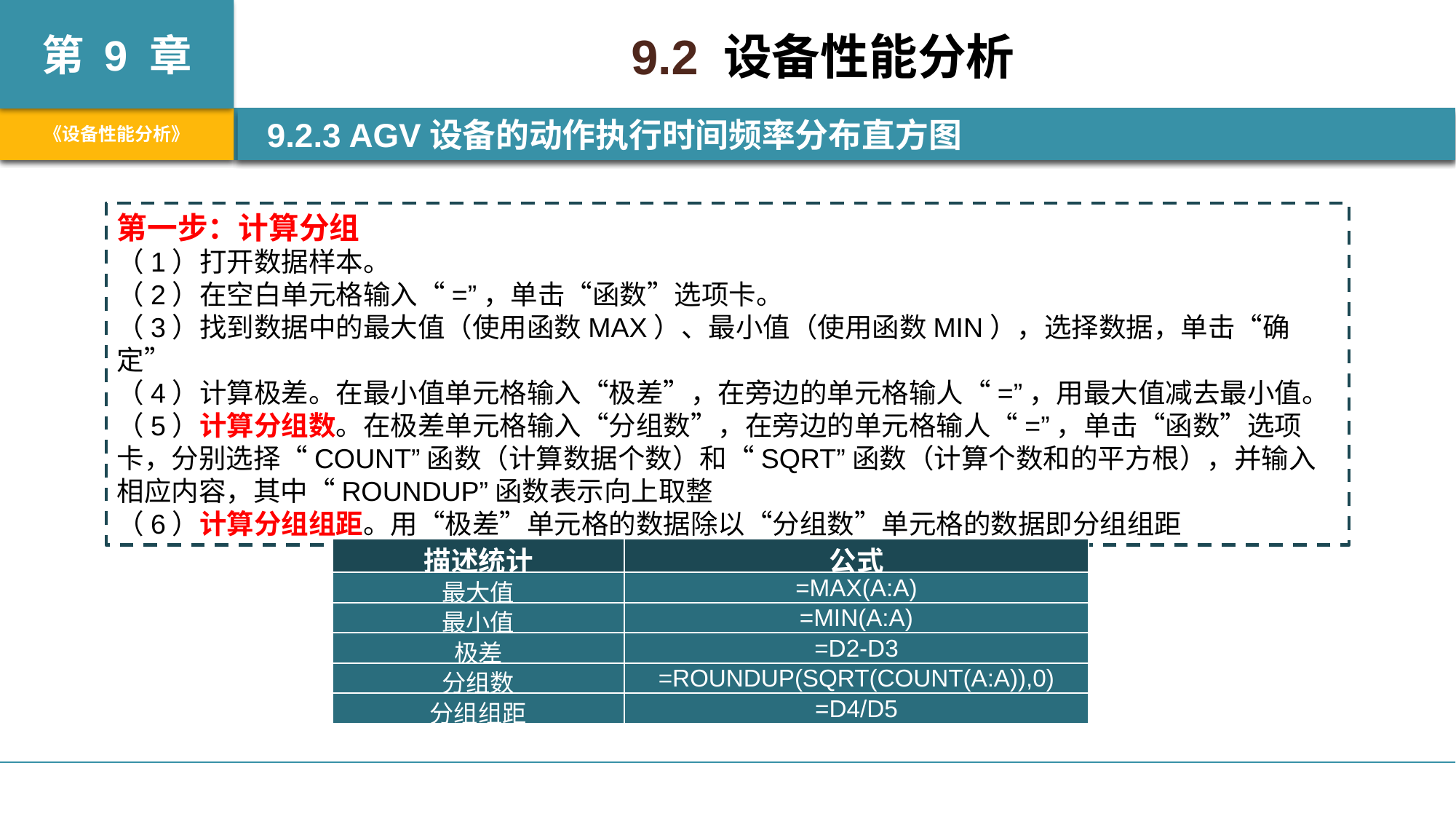

9.2 设备性能分析
  9.2.3 AGV设备的动作执行时间频率分布直方图
第一步：计算分组
（1）打开数据样本。
（2）在空白单元格输入“=”，单击“函数”选项卡。
（3）找到数据中的最大值（使用函数MAX）、最小值（使用函数MIN），选择数据，单击“确定”
（4）计算极差。在最小值单元格输入“极差”，在旁边的单元格输人“=”，用最大值减去最小值。
（5）计算分组数。在极差单元格输入“分组数”，在旁边的单元格输人“=”，单击“函数”选项卡，分别选择“COUNT”函数（计算数据个数）和“SQRT”函数（计算个数和的平方根），并输入相应内容，其中“ROUNDUP”函数表示向上取整
（6）计算分组组距。用“极差”单元格的数据除以“分组数”单元格的数据即分组组距
| 描述统计 | 公式 |
| --- | --- |
| 最大值 | =MAX(A:A) |
| 最小值 | =MIN(A:A) |
| 极差 | =D2-D3 |
| 分组数 | =ROUNDUP(SQRT(COUNT(A:A)),0) |
| 分组组距 | =D4/D5 |